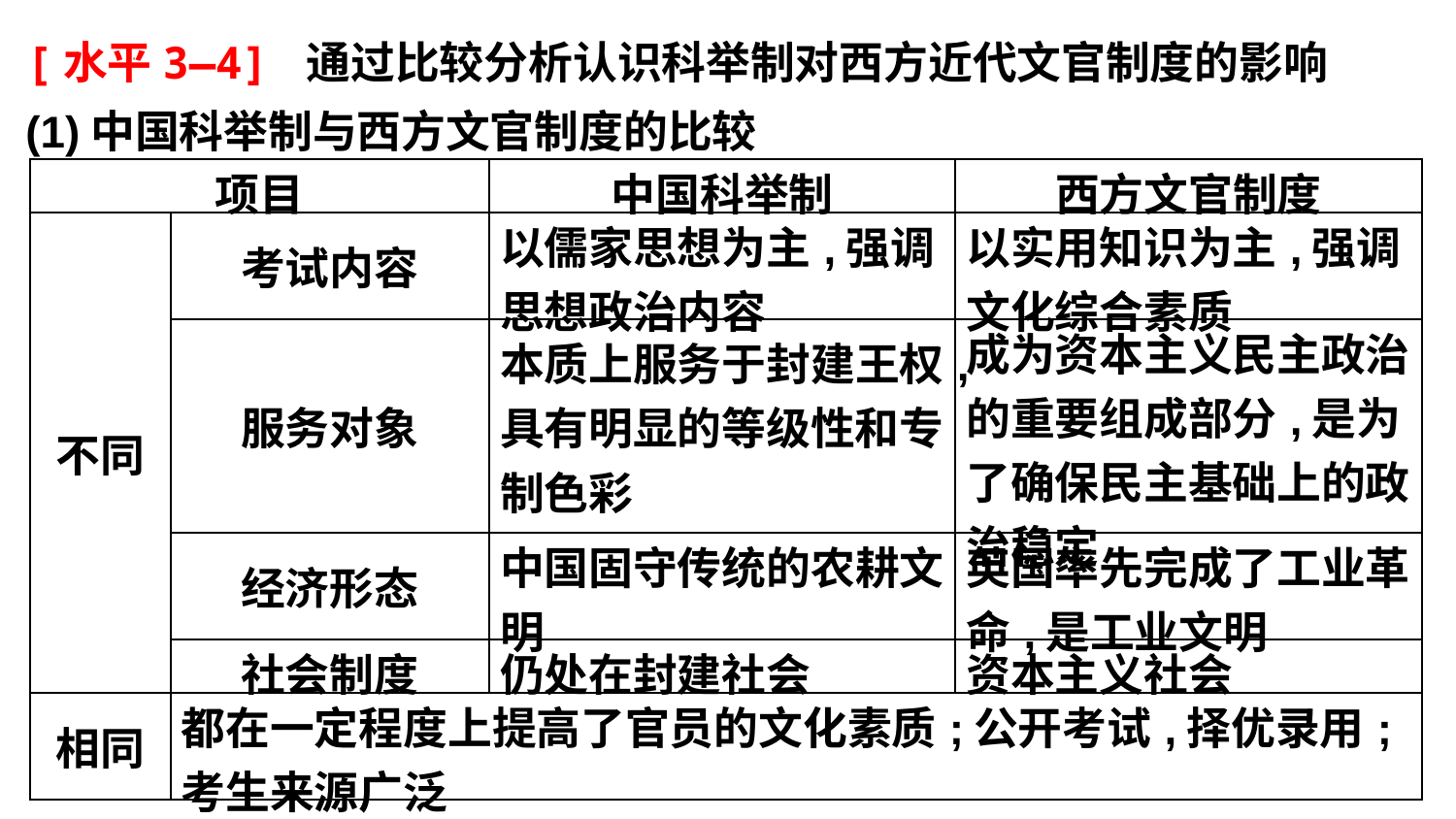

[水平3—4] 通过比较分析认识科举制对西方近代文官制度的影响
(1)中国科举制与西方文官制度的比较
| 项目 |  | 中国科举制 | 西方文官制度 |
| --- | --- | --- | --- |
| 不同 | 考试内容 | 以儒家思想为主,强调思想政治内容 | 以实用知识为主,强调文化综合素质 |
|  | 服务对象 | 本质上服务于封建王权,具有明显的等级性和专制色彩 | 成为资本主义民主政治的重要组成部分,是为了确保民主基础上的政治稳定 |
|  | 经济形态 | 中国固守传统的农耕文明 | 英国率先完成了工业革命,是工业文明 |
|  | 社会制度 | 仍处在封建社会 | 资本主义社会 |
| 相同 | 都在一定程度上提高了官员的文化素质;公开考试,择优录用;考生来源广泛 |  |  |